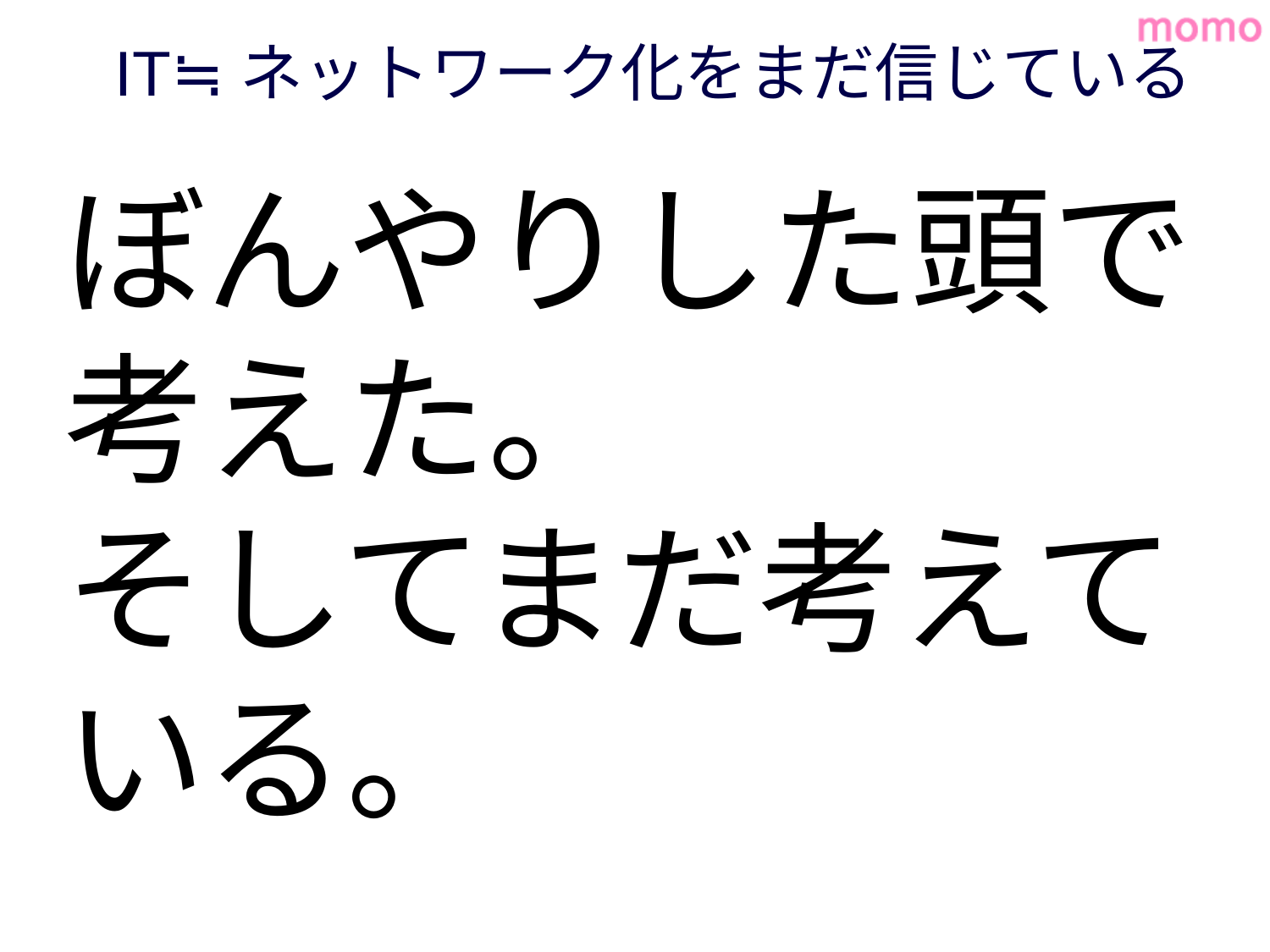

# IT≒ネットワーク化をまだ信じている
ぼんやりした頭で
考えた。
そしてまだ考えている。